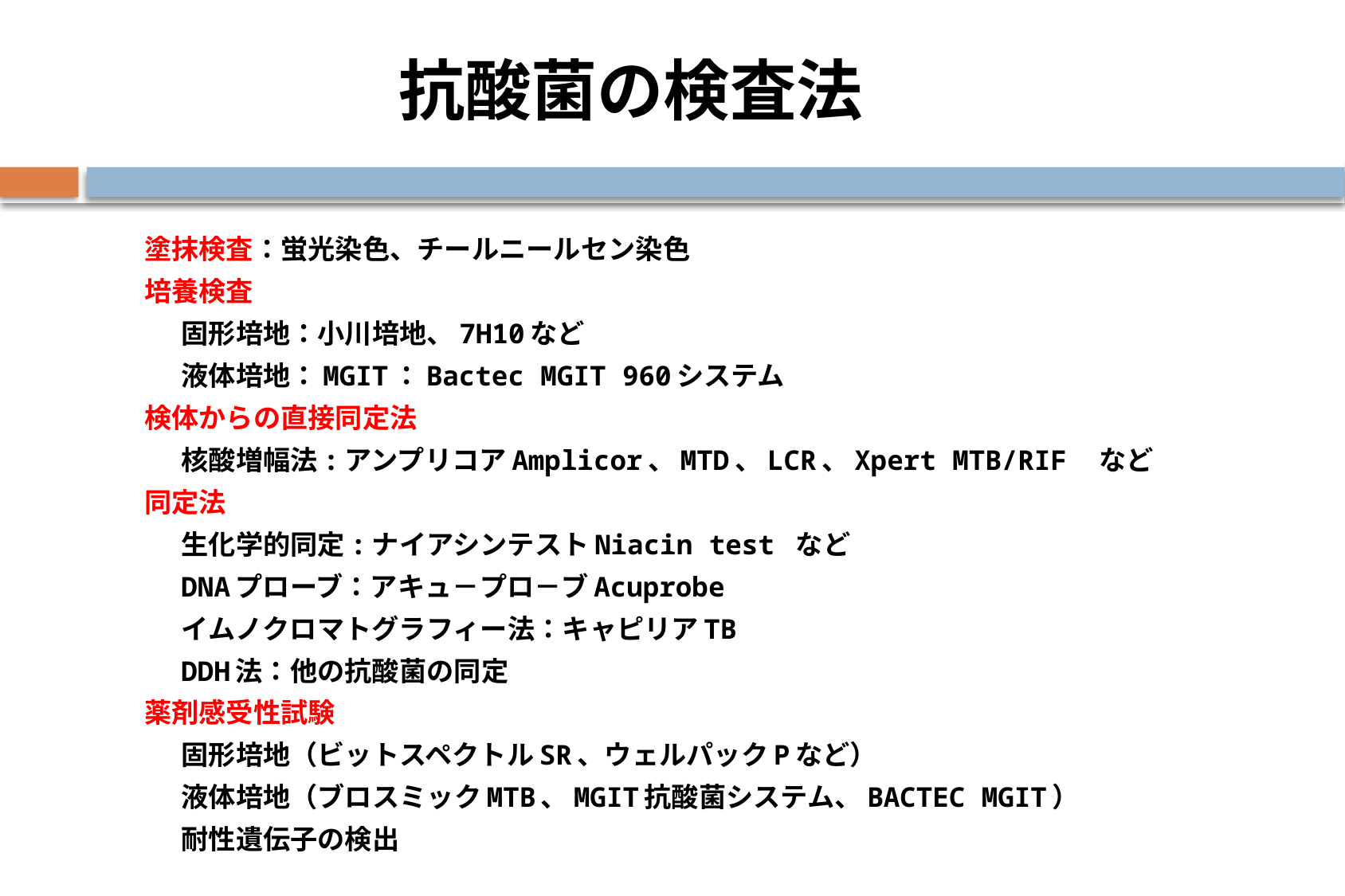

# 抗酸菌の検査法
塗抹検査：蛍光染色、チールニールセン染色
培養検査
	固形培地：小川培地、7H10など
	液体培地：MGIT：Bactec MGIT 960システム
検体からの直接同定法
	核酸増幅法:アンプリコアAmplicor、MTD、LCR、Xpert MTB/RIF　など
同定法
	生化学的同定:ナイアシンテストNiacin test など
	DNAプローブ：アキュ－プロ－ブAcuprobe
	イムノクロマトグラフィー法：キャピリアTB
	DDH法：他の抗酸菌の同定
薬剤感受性試験
	固形培地（ビットスペクトルSR、ウェルパックPなど）
	液体培地（ブロスミックMTB、MGIT抗酸菌システム、BACTEC MGIT）
	耐性遺伝子の検出